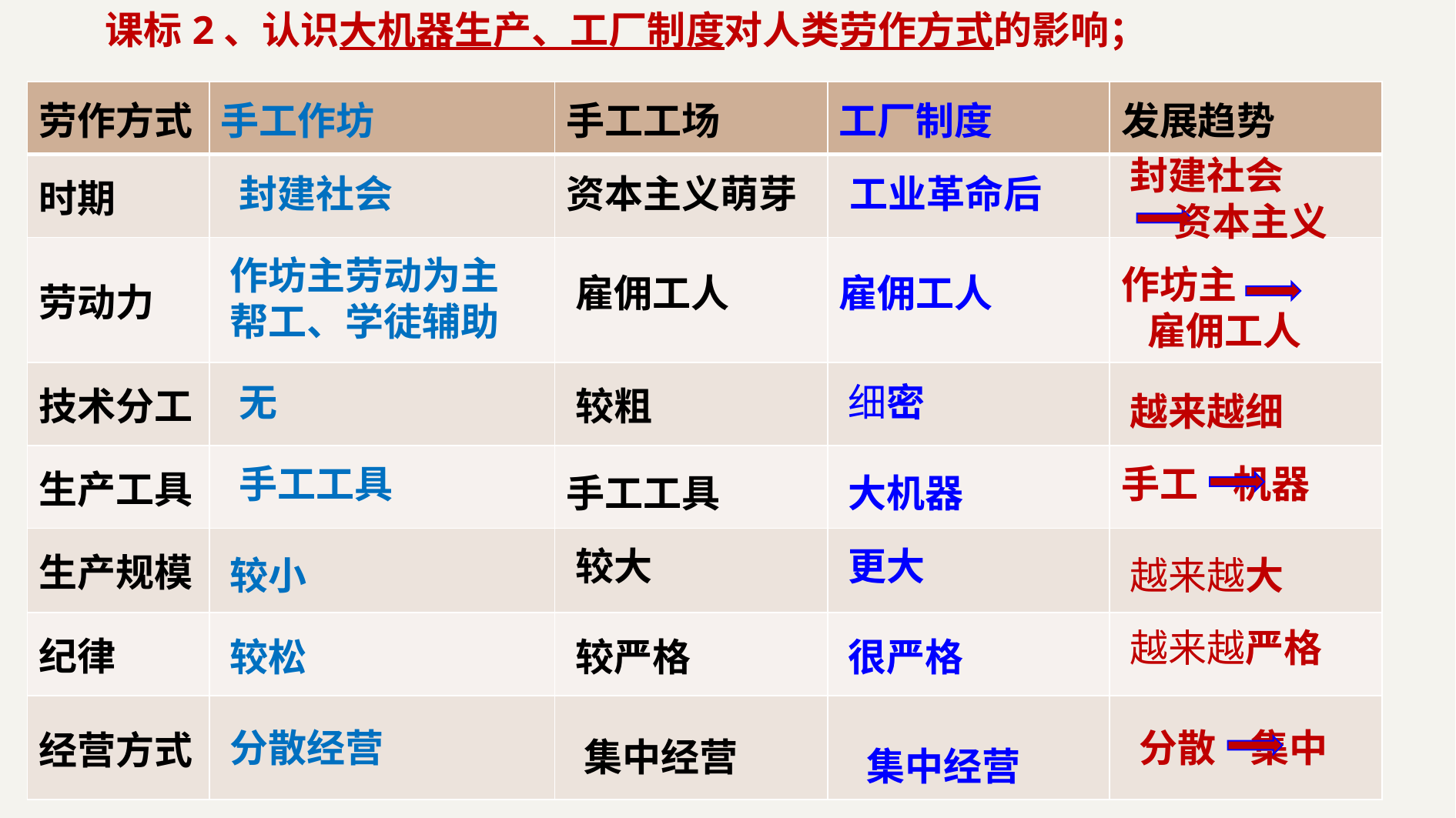

课标2、认识大机器生产、工厂制度对人类劳作方式的影响；
| 劳作方式 | 手工作坊 | 手工工场 | 工厂制度 | 发展趋势 |
| --- | --- | --- | --- | --- |
| 时期 |  |  |  |  |
| 劳动力 |  |  |  |  |
| 技术分工 |  |  |  |  |
| 生产工具 |  |  |  |  |
| 生产规模 |  |  |  |  |
| 纪律 |  |  |  |  |
| 经营方式 |  |  |  |  |
封建社会
    资本主义
封建社会
资本主义萌芽
工业革命后

作坊主劳动为主
帮工、学徒辅助
作坊主
  雇佣工人
雇佣工人
雇佣工人

无
细密
较粗
越来越细
手工工具
手工    机器

手工工具
大机器

较大
更大
较小
越来越大
越来越严格
较松
较严格
很严格
分散经营
分散    集中
集中经营
集中经营